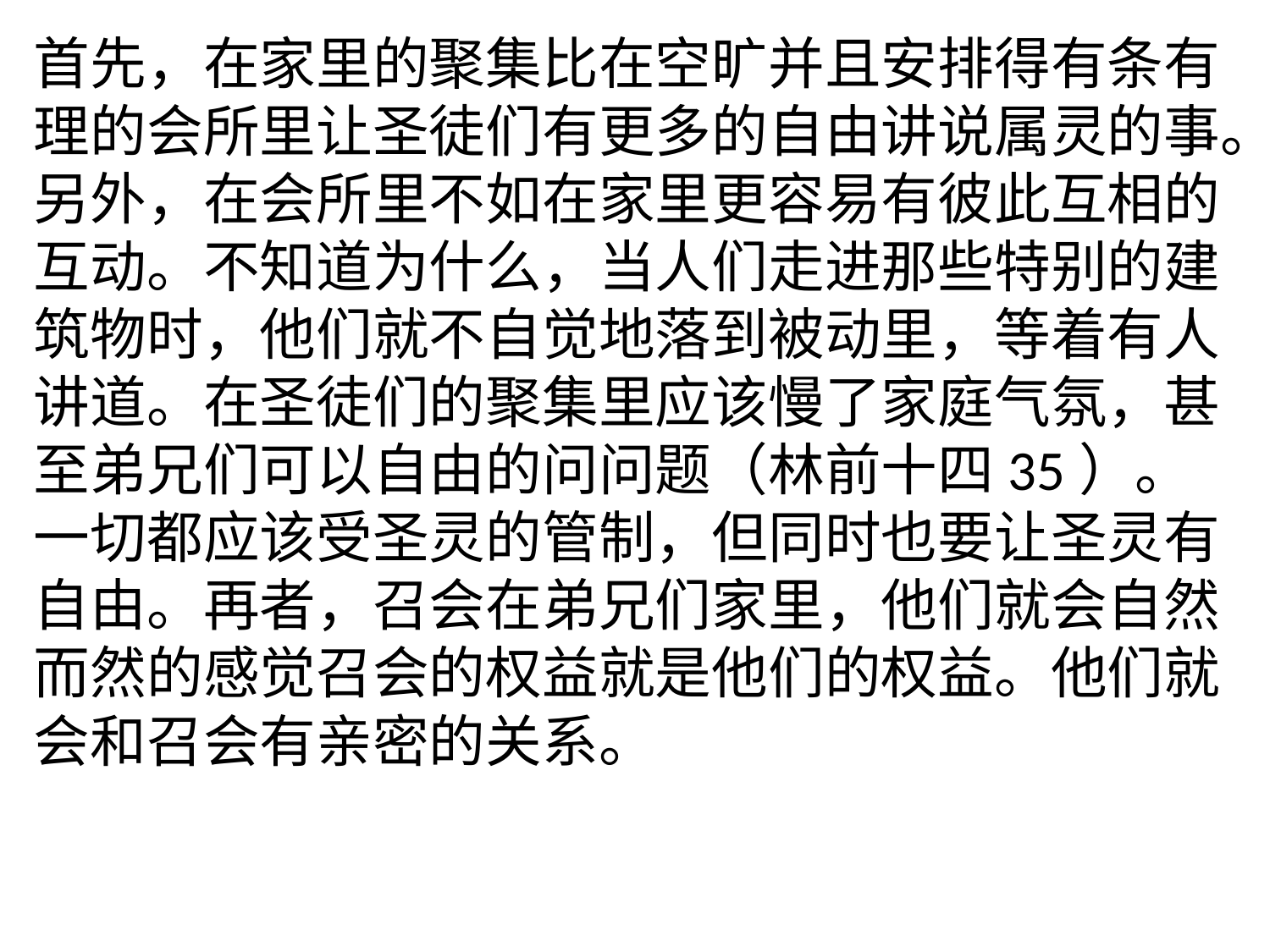

首先，在家里的聚集比在空旷并且安排得有条有理的会所里让圣徒们有更多的自由讲说属灵的事。另外，在会所里不如在家里更容易有彼此互相的互动。不知道为什么，当人们走进那些特别的建筑物时，他们就不自觉地落到被动里，等着有人讲道。在圣徒们的聚集里应该慢了家庭气氛，甚至弟兄们可以自由的问问题（林前十四35）。一切都应该受圣灵的管制，但同时也要让圣灵有自由。再者，召会在弟兄们家里，他们就会自然而然的感觉召会的权益就是他们的权益。他们就会和召会有亲密的关系。